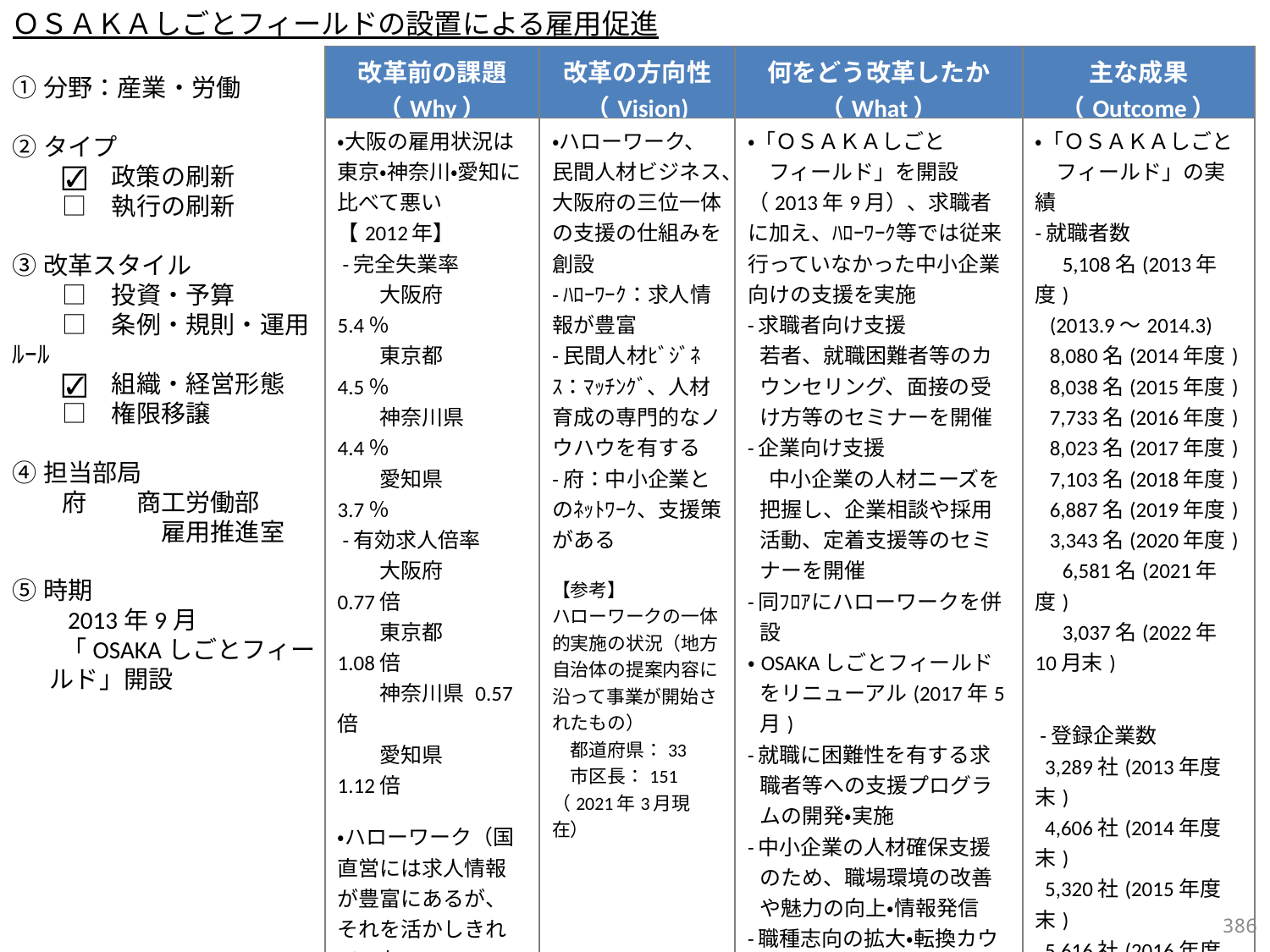

ＯＳＡＫＡしごとフィールドの設置による雇用促進
| 改革前の課題 （Why） | 改革の方向性 （Vision) | 何をどう改革したか （What） | 主な成果 （Outcome） |
| --- | --- | --- | --- |
| ・大阪の雇用状況は東京・神奈川・愛知に比べて悪い 【2012年】 -完全失業率 　　大阪府　　5.4％ 　　東京都　　4.5％ 　　神奈川県 4.4％ 　　愛知県　　3.7％ -有効求人倍率 　　大阪府　　0.77倍 　　東京都　　1.08倍 　　神奈川県 0.57倍 　　愛知県　　1.12倍 ・ハローワーク（国直営には求人情報が豊富にあるが、それを活かしきれていない -マッチングノウハウ -大阪の産業を支える中小企業側の雇用ニーズとのミスマッチ | ・ハローワーク、民間人材ビジネス、大阪府の三位一体の支援の仕組みを創設 -ﾊﾛｰﾜｰｸ：求人情報が豊富 -民間人材ﾋﾞｼﾞﾈｽ：ﾏｯﾁﾝｸﾞ、人材育成の専門的なノウハウを有する -府：中小企業とのﾈｯﾄﾜｰｸ、支援策がある 【参考】 ハローワークの一体的実施の状況（地方自治体の提案内容に沿って事業が開始されたもの） 　都道府県：33 　市区長：151 （2021年3月現在） | ・「ＯＳＡＫＡしごと 　フィールド」を開設 （2013年9月）、求職者に加え、ﾊﾛｰﾜｰｸ等では従来行っていなかった中小企業向けの支援を実施 -求職者向け支援 若者、就職困難者等のカウンセリング、面接の受け方等のセミナーを開催 -企業向け支援 　中小企業の人材ニーズを把握し、企業相談や採用活動、定着支援等のセミナーを開催 -同ﾌﾛｱにハローワークを併設 ・OSAKAしごとフィールドをリニューアル(2017年5月) -就職に困難性を有する求職者等への支援プログラムの開発・実施 -中小企業の人材確保支援のため、職場環境の改善や魅力の向上・情報発信 -職種志向の拡大・転換カウンセリングの実施 -求職支援機能(利用者に一時保育を提供等)の強化や「公園」をテーマに施設空間を一新 | ・「ＯＳＡＫＡしごと 　フィールド」の実績 -就職者数 　5,108名(2013年度) (2013.9～2014.3) 8,080名(2014年度) 8,038名(2015年度) 7,733名(2016年度) 8,023名(2017年度) 7,103名(2018年度) 6,887名(2019年度) 3,343名(2020年度) 　6,581名(2021年度) 　3,037名(2022年10月末) -登録企業数 3,289社(2013年度末) 4,606社(2014年度末) 5,320社(2015年度末) 5,616社(2016年度末) 6,228社(2017年度末) 7,202社(2018年度末) 7,942社(2019年度末) 8,685社(2020年度末) 9,318社(2021年度末) 9,831社(2022年度10月末) |
①分野：産業・労働

②タイプ
　　☑　政策の刷新
　　□　執行の刷新

③改革スタイル
　　□　投資・予算
　　□　条例・規則・運用ﾙｰﾙ
　　☑　組織・経営形態
　　□　権限移譲

④担当部局
　　府　　商工労働部
　　　　　　雇用推進室

⑤時期
　　2013年9月
　　「OSAKAしごとフィールド」開設
386